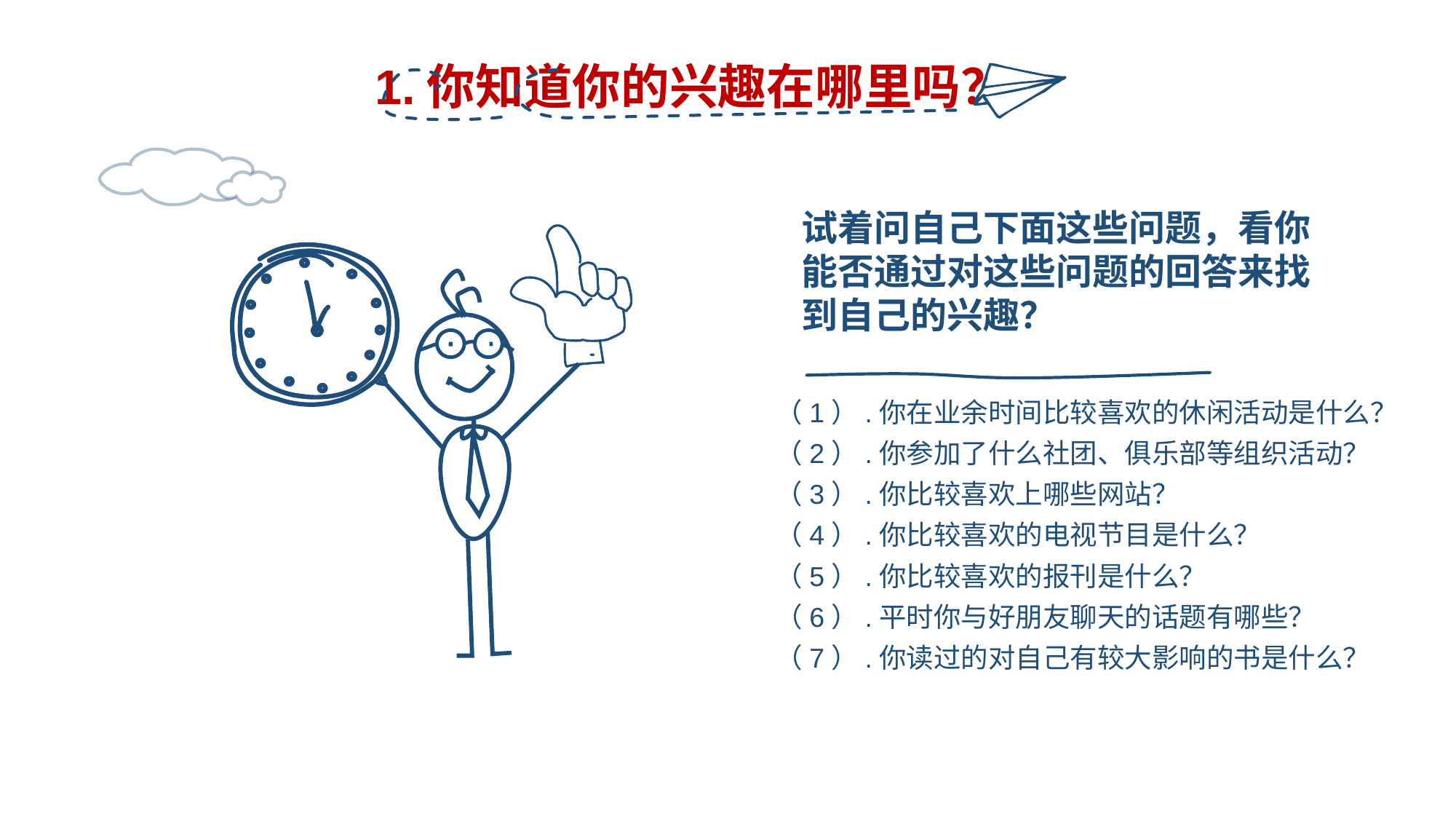

1.你知道你的兴趣在哪里吗？

试着问自己下面这些问题，看你能否通过对这些问题的回答来找到自己的兴趣？

（1）.你在业余时间比较喜欢的休闲活动是什么？
（2）.你参加了什么社团、俱乐部等组织活动？
（3）.你比较喜欢上哪些网站？
（4）.你比较喜欢的电视节目是什么？
（5）.你比较喜欢的报刊是什么？
（6）.平时你与好朋友聊天的话题有哪些？
（7）.你读过的对自己有较大影响的书是什么？